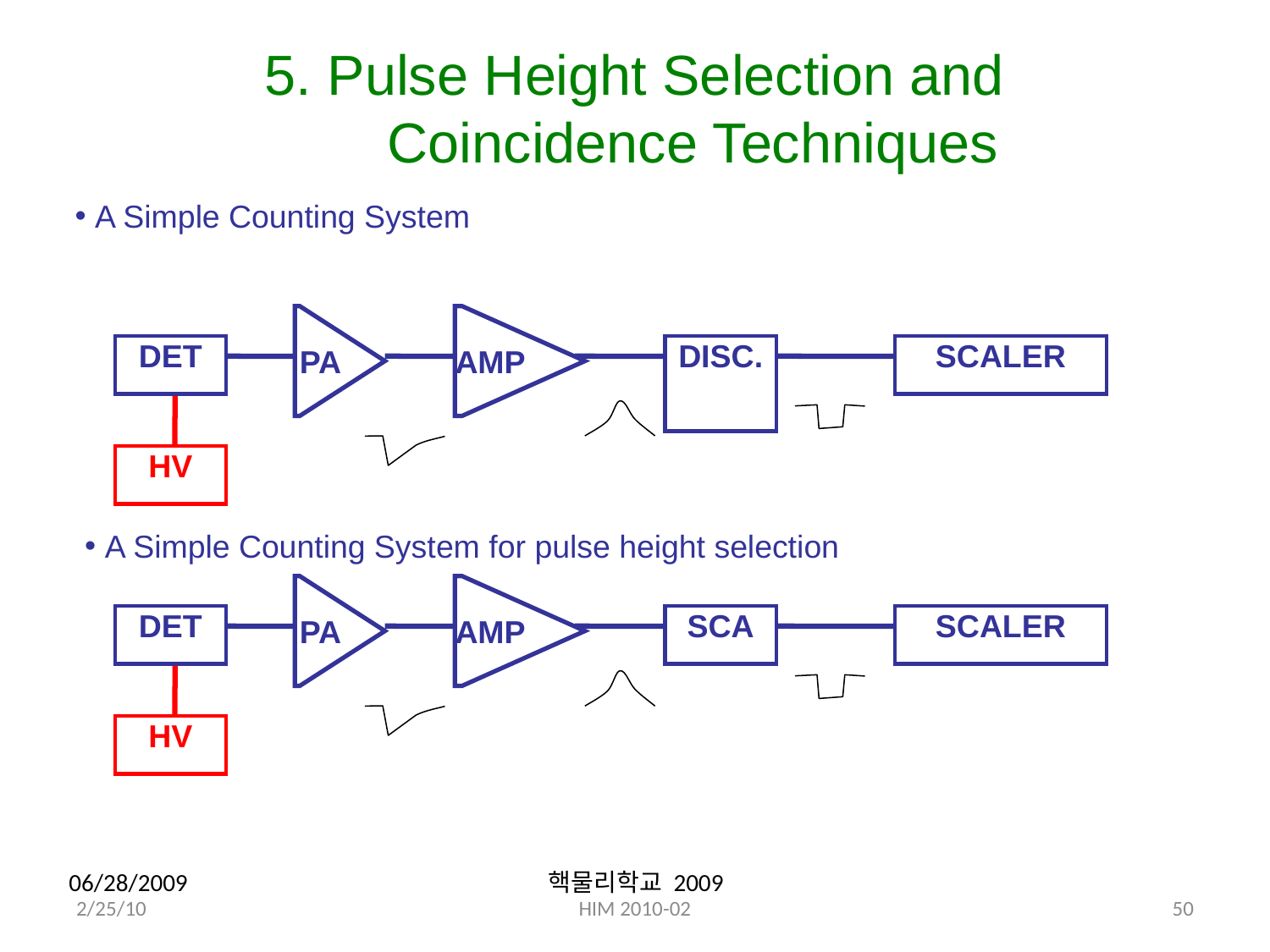

# 5. Pulse Height Selection and Coincidence Techniques
 A Simple Counting System

PA

AMP
DET
DISC.
SCALER

HV
 A Simple Counting System for pulse height selection

PA

AMP
DET
SCA
SCALER

HV
06/28/2009
핵물리학교 2009
50
2/25/10
HIM 2010-02